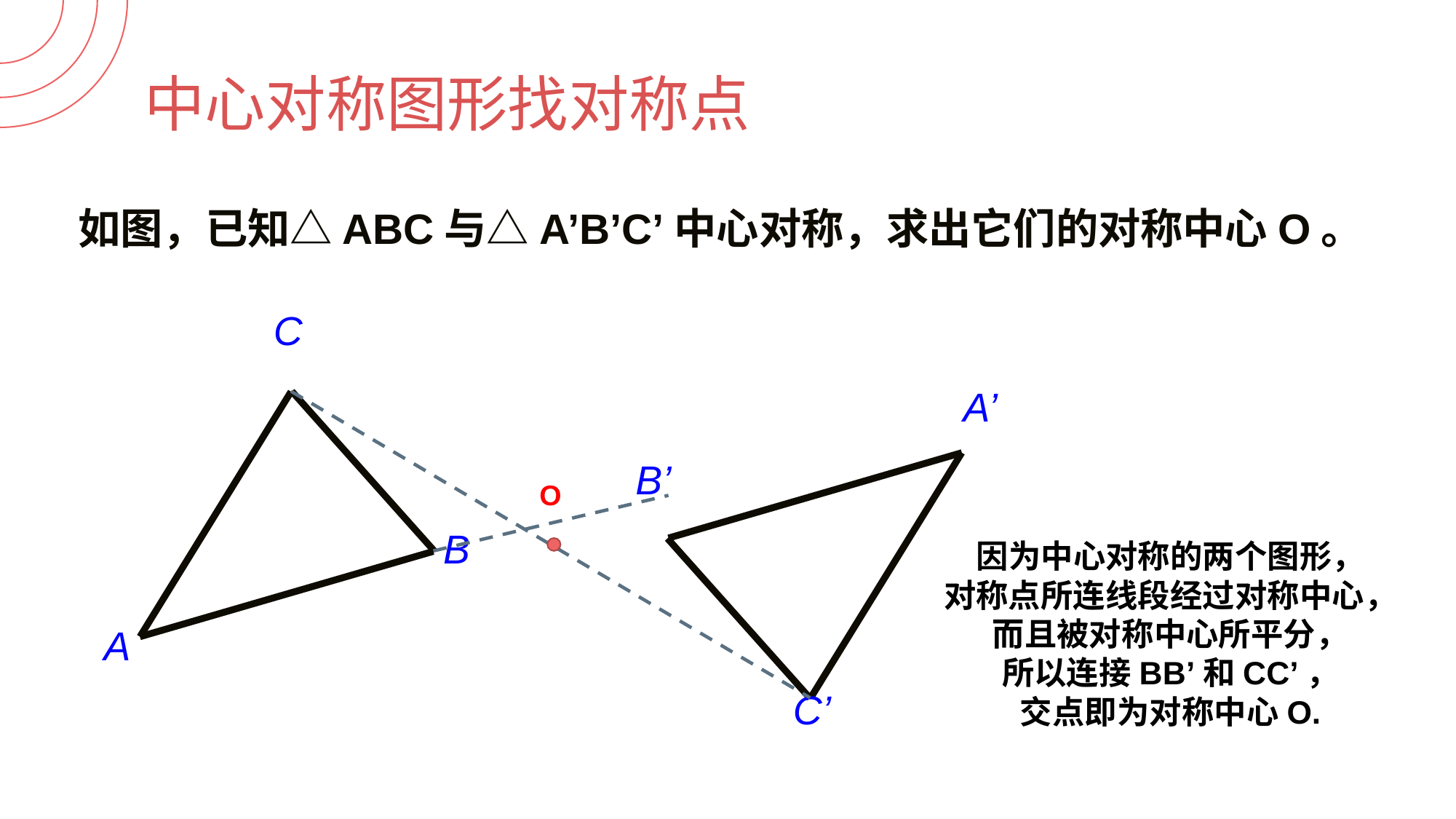

中心对称图形找对称点
   如图，已知△ABC与△A’B’C’中心对称，求出它们的对称中心O。
C
A’

B’
B
A
C’
O
因为中心对称的两个图形，
对称点所连线段经过对称中心，
而且被对称中心所平分，
所以连接BB’和CC’，
交点即为对称中心O.